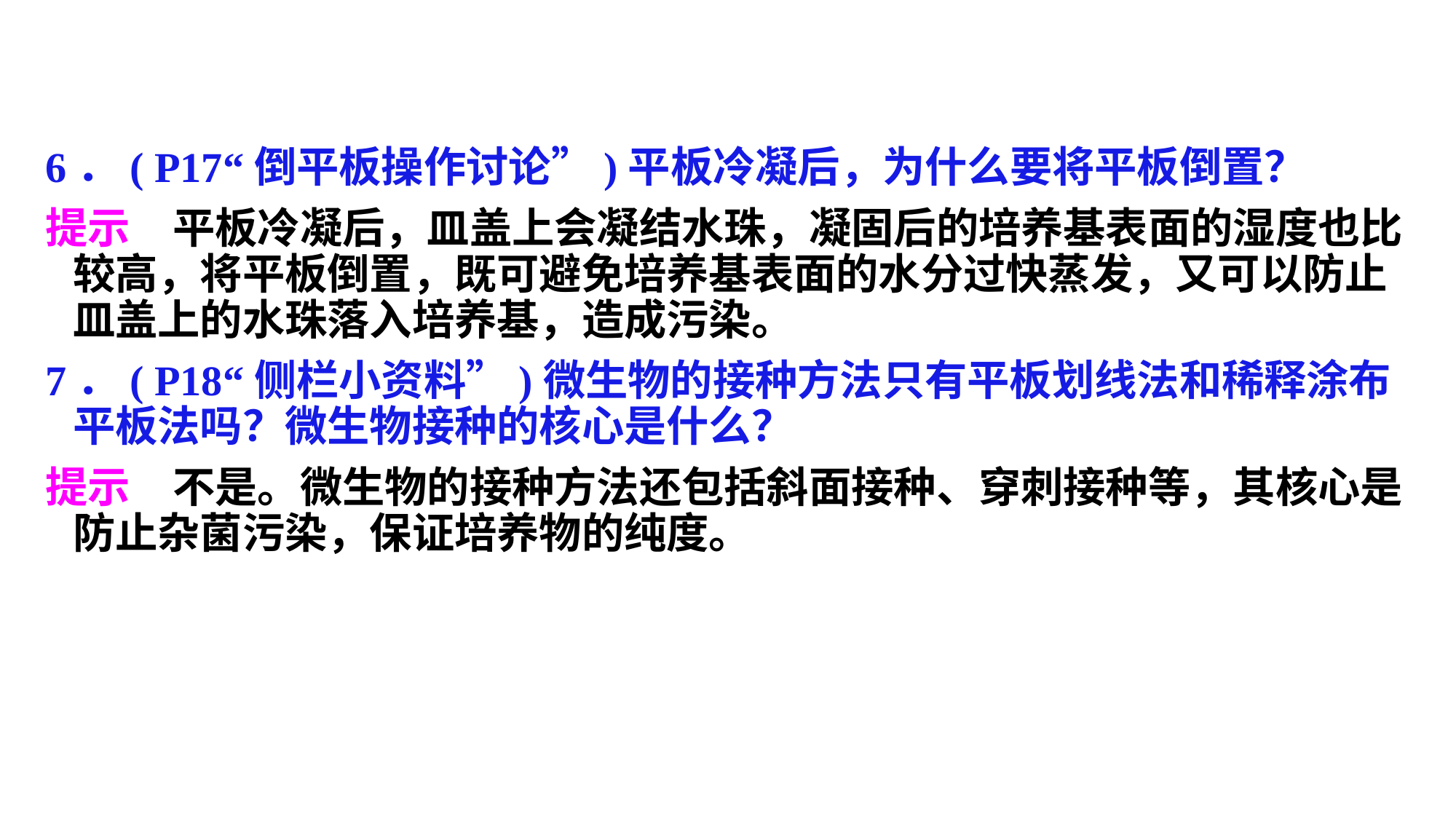

6．( P17“倒平板操作讨论”)平板冷凝后，为什么要将平板倒置？
提示　平板冷凝后，皿盖上会凝结水珠，凝固后的培养基表面的湿度也比较高，将平板倒置，既可避免培养基表面的水分过快蒸发，又可以防止皿盖上的水珠落入培养基，造成污染。
7．( P18“侧栏小资料”)微生物的接种方法只有平板划线法和稀释涂布平板法吗？微生物接种的核心是什么？
提示　不是。微生物的接种方法还包括斜面接种、穿刺接种等，其核心是防止杂菌污染，保证培养物的纯度。